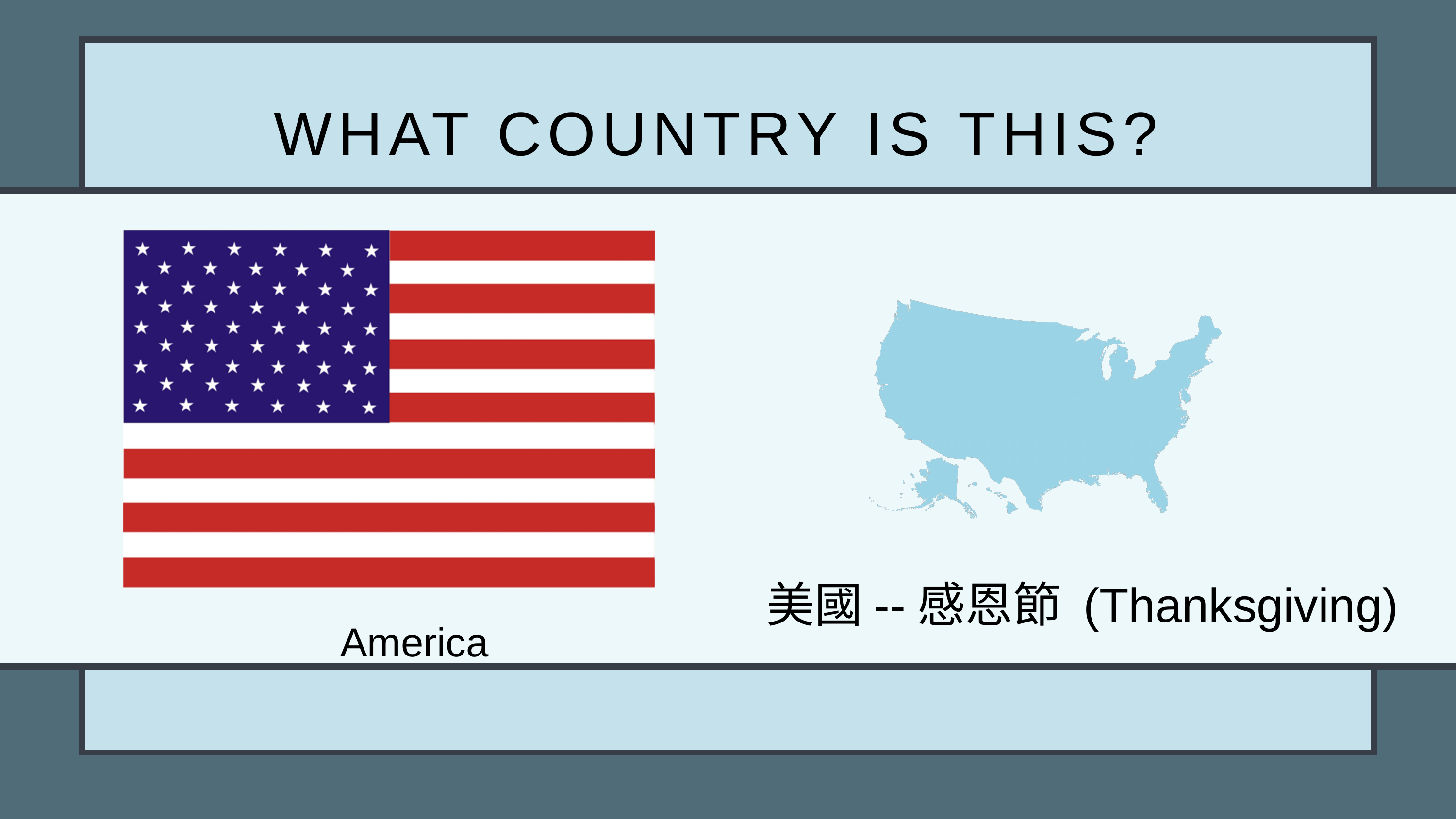

WHAT COUNTRY IS THIS?

美國--感恩節 (Thanksgiving)
America